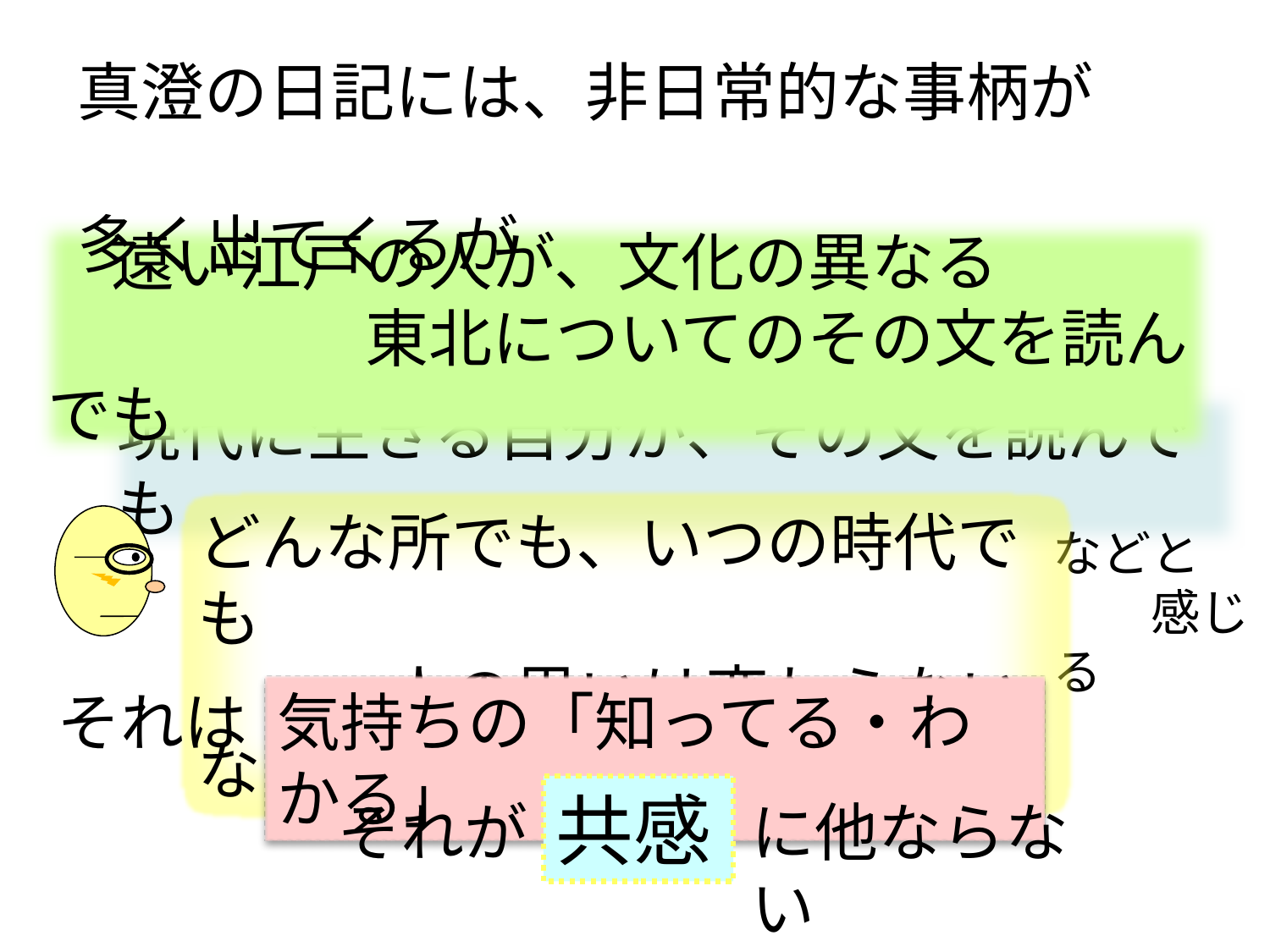

真澄の日記には、非日常的な事柄が
　　　　　　　　　　　　　　　　　多く出てくるが
　遠い江戸の人が、文化の異なる
　　　　　東北についてのその文を読んでも
現代に生きる自分が、その文を読んでも
どんな所でも、いつの時代でも
　　　人の思いは変わらないなあ

などと
　　感じる
それは
気持ちの「知ってる・わかる」
共感
それが
に他ならない